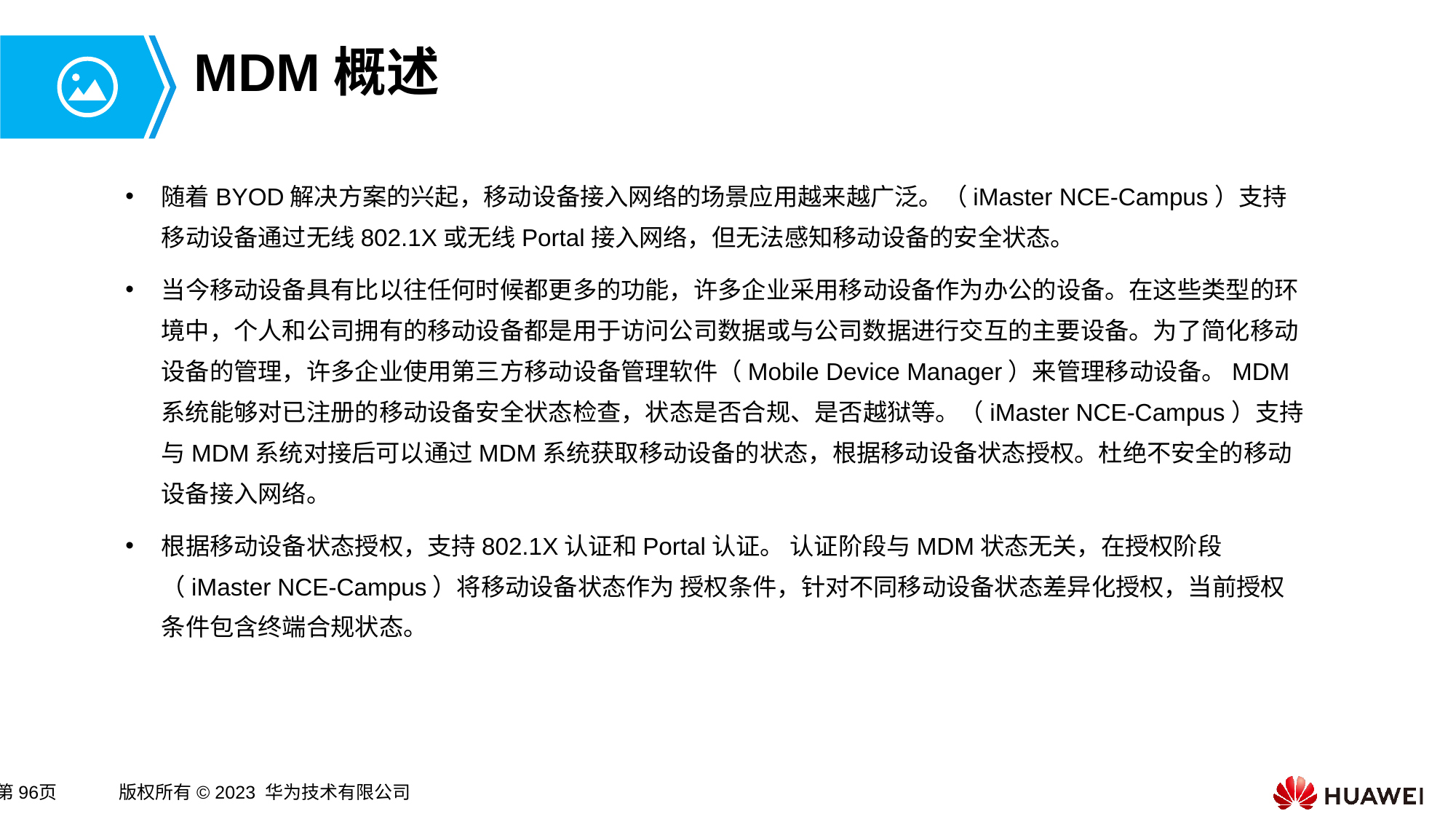

# MDM概述
随着BYOD解决方案的兴起，移动设备接入网络的场景应用越来越广泛。（iMaster NCE-Campus）支持移动设备通过无线802.1X或无线Portal接入网络，但无法感知移动设备的安全状态。
当今移动设备具有比以往任何时候都更多的功能，许多企业采用移动设备作为办公的设备。在这些类型的环境中，个人和公司拥有的移动设备都是用于访问公司数据或与公司数据进行交互的主要设备。为了简化移动设备的管理，许多企业使用第三方移动设备管理软件（Mobile Device Manager）来管理移动设备。MDM系统能够对已注册的移动设备安全状态检查，状态是否合规、是否越狱等。（iMaster NCE-Campus）支持与MDM系统对接后可以通过MDM系统获取移动设备的状态，根据移动设备状态授权。杜绝不安全的移动设备接入网络。
根据移动设备状态授权，支持802.1X认证和Portal认证。 认证阶段与MDM状态无关，在授权阶段（iMaster NCE-Campus）将移动设备状态作为 授权条件，针对不同移动设备状态差异化授权，当前授权条件包含终端合规状态。